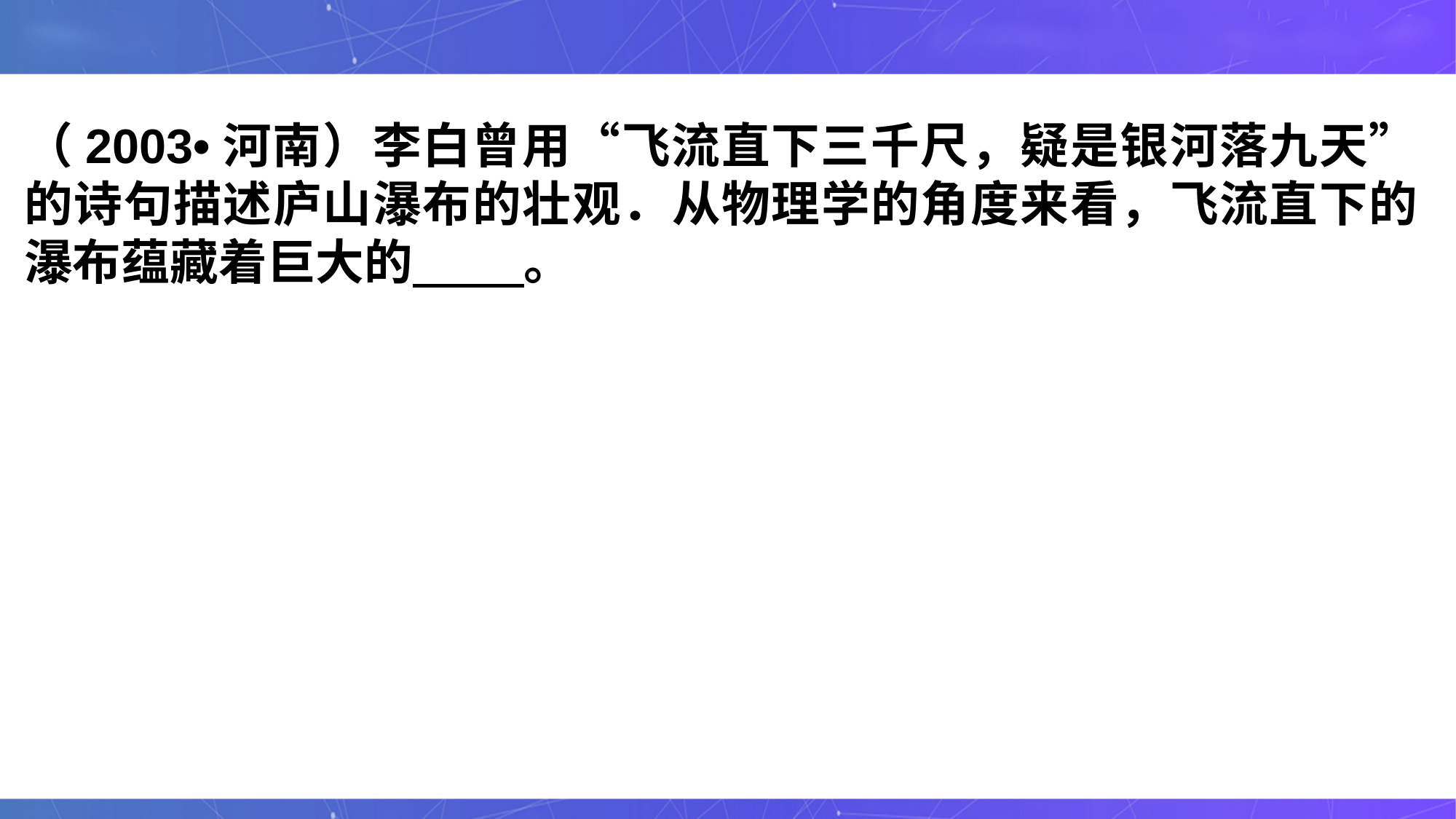

（2003•河南）李白曾用“飞流直下三千尺，疑是银河落九天”的诗句描述庐山瀑布的壮观．从物理学的角度来看，飞流直下的瀑布蕴藏着巨大的          。